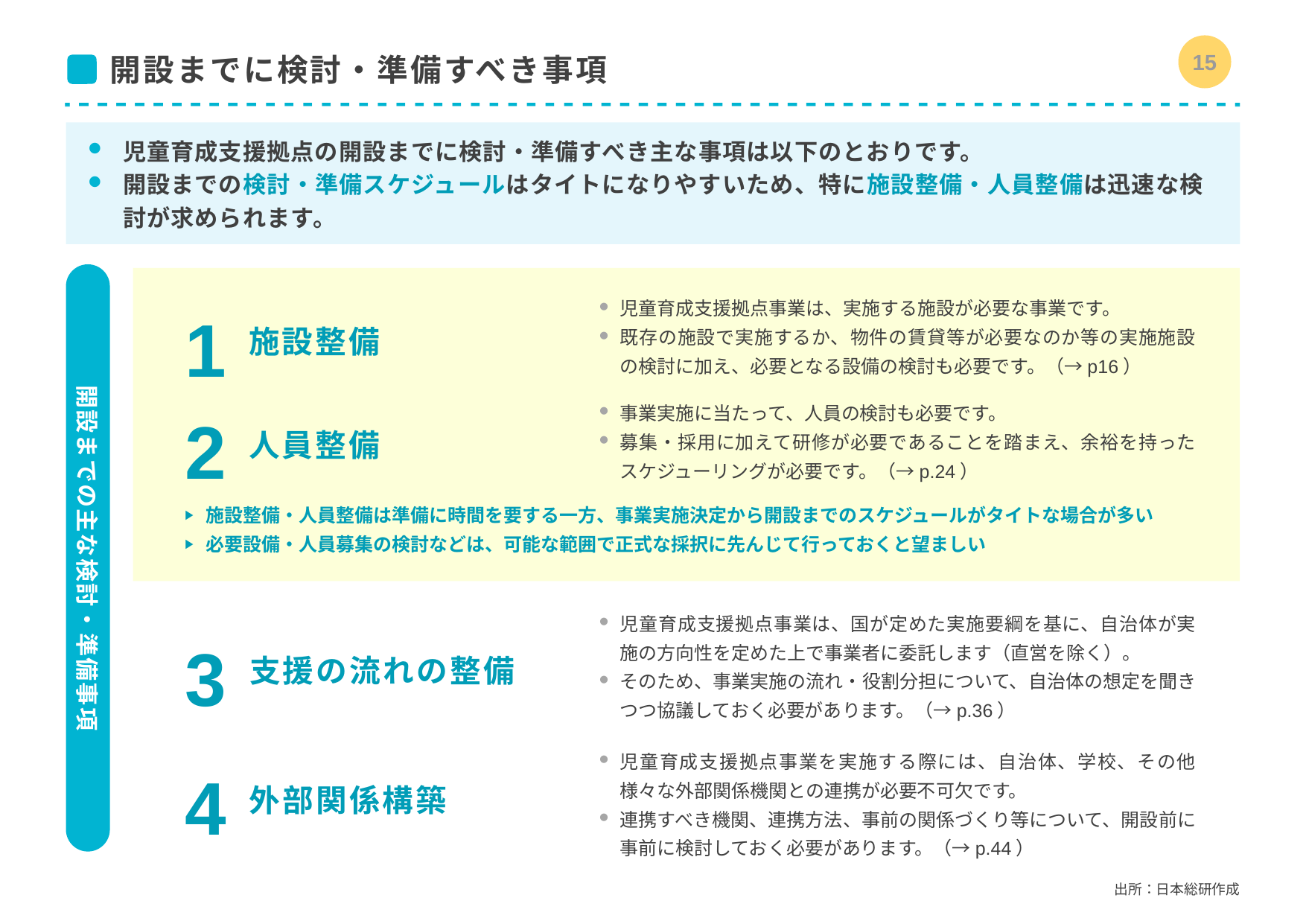

15
# 開設までに検討・準備すべき事項
児童育成支援拠点の開設までに検討・準備すべき主な事項は以下のとおりです。
開設までの検討・準備スケジュールはタイトになりやすいため、特に施設整備・人員整備は迅速な検討が求められます。
開設までの主な検討・準備事項

1
児童育成支援拠点事業は、実施する施設が必要な事業です。
既存の施設で実施するか、物件の賃貸等が必要なのか等の実施施設の検討に加え、必要となる設備の検討も必要です。（→p16）
施設整備
2
事業実施に当たって、人員の検討も必要です。
募集・採用に加えて研修が必要であることを踏まえ、余裕を持ったスケジューリングが必要です。（→p.24）
人員整備
施設整備・人員整備は準備に時間を要する一方、事業実施決定から開設までのスケジュールがタイトな場合が多い
必要設備・人員募集の検討などは、可能な範囲で正式な採択に先んじて行っておくと望ましい
3
児童育成支援拠点事業は、国が定めた実施要綱を基に、自治体が実施の方向性を定めた上で事業者に委託します（直営を除く）。
そのため、事業実施の流れ・役割分担について、自治体の想定を聞きつつ協議しておく必要があります。（→p.36）
支援の流れの整備
4
児童育成支援拠点事業を実施する際には、自治体、学校、その他様々な外部関係機関との連携が必要不可欠です。
連携すべき機関、連携方法、事前の関係づくり等について、開設前に事前に検討しておく必要があります。（→p.44）
外部関係構築
出所：日本総研作成